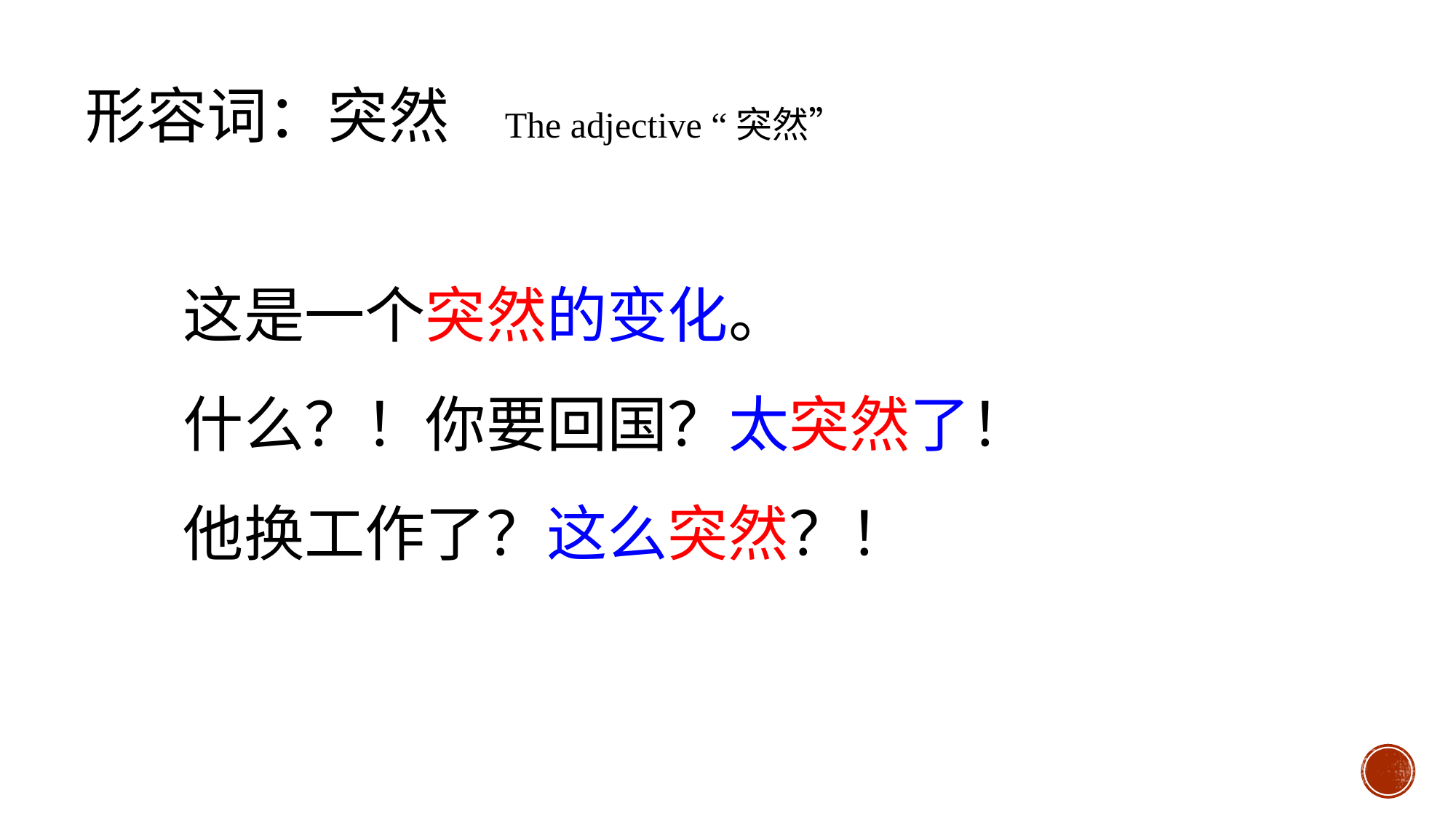

形容词：突然   The adjective “突然”
这是一个突然的变化。
什么？！你要回国？太突然了！
他换工作了？这么突然？！